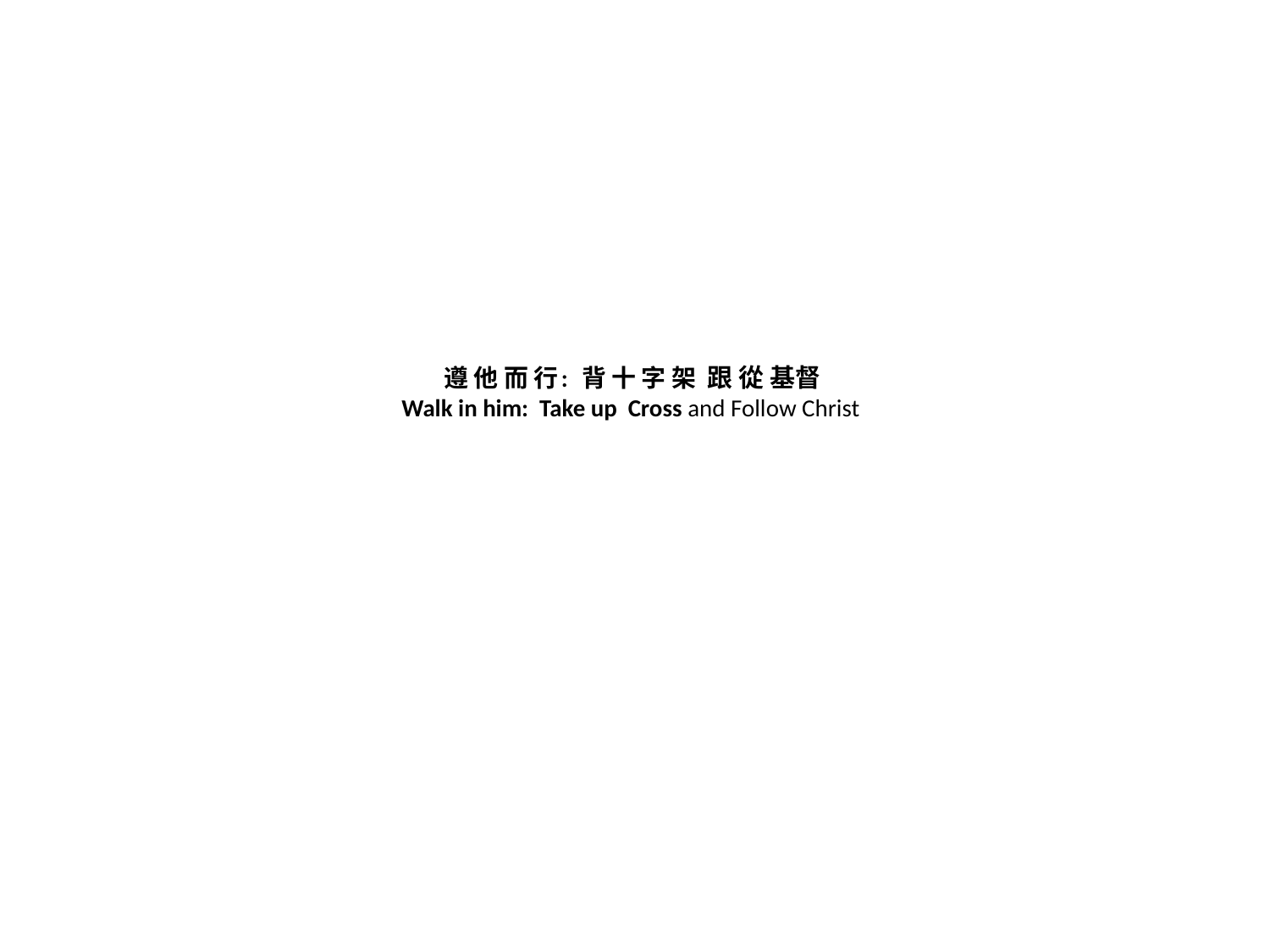

# 遵 他 而 行:  背 十 字 架  跟 從 基督 Walk in him:  Take up  Cross and Follow Christ